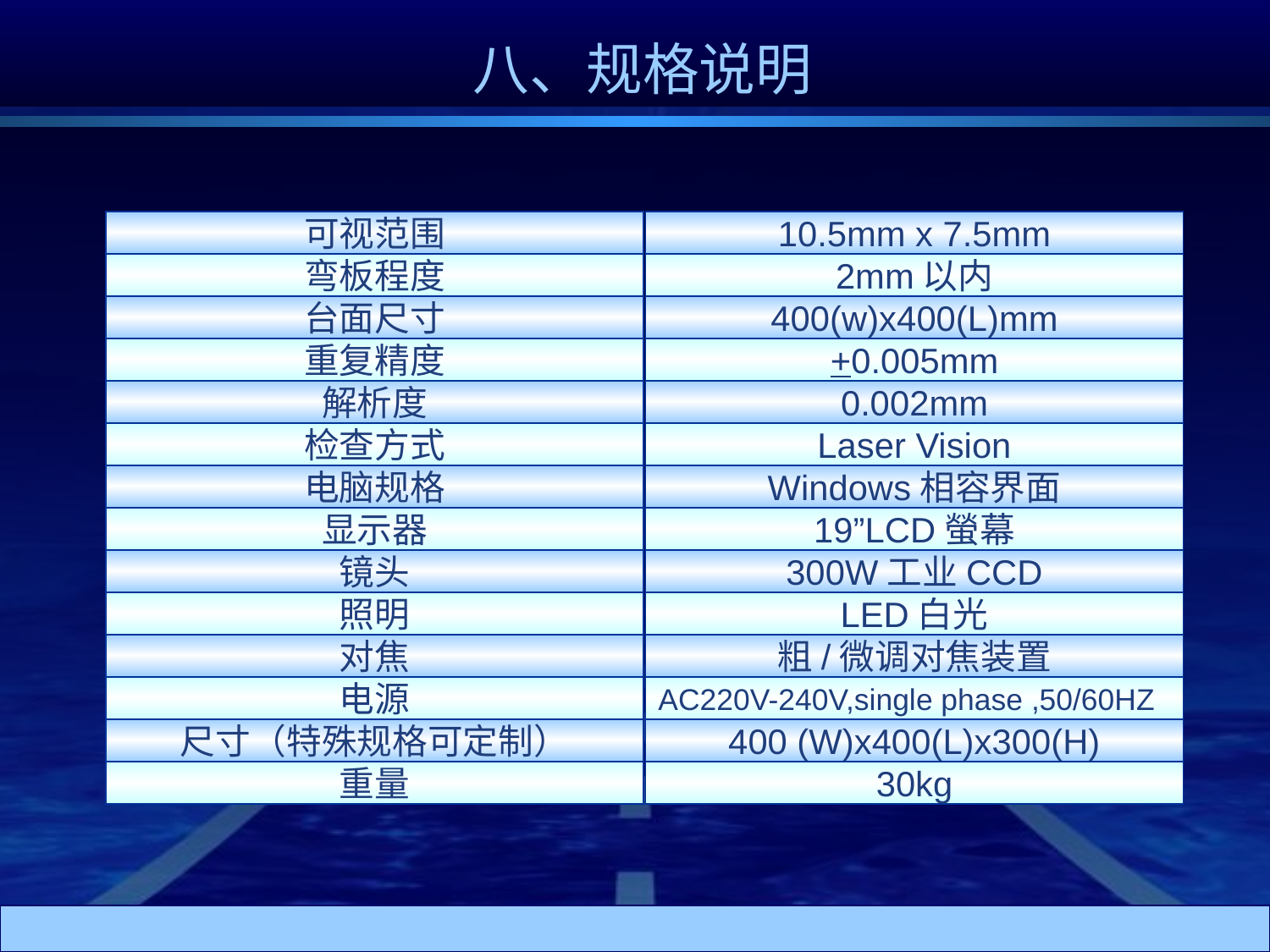

# 八、规格说明
可视范围
10.5mm x 7.5mm
弯板程度
2mm以内
台面尺寸
400(w)x400(L)mm
重复精度
+0.005mm
解析度
0.002mm
检查方式
Laser Vision
电脑规格
Windows相容界面
显示器
19”LCD螢幕
镜头
300W工业CCD
照明
LED白光
对焦
粗/微调对焦装置
电源
AC220V-240V,single phase ,50/60HZ
尺寸（特殊规格可定制）
400 (W)x400(L)x300(H)
重量
30kg